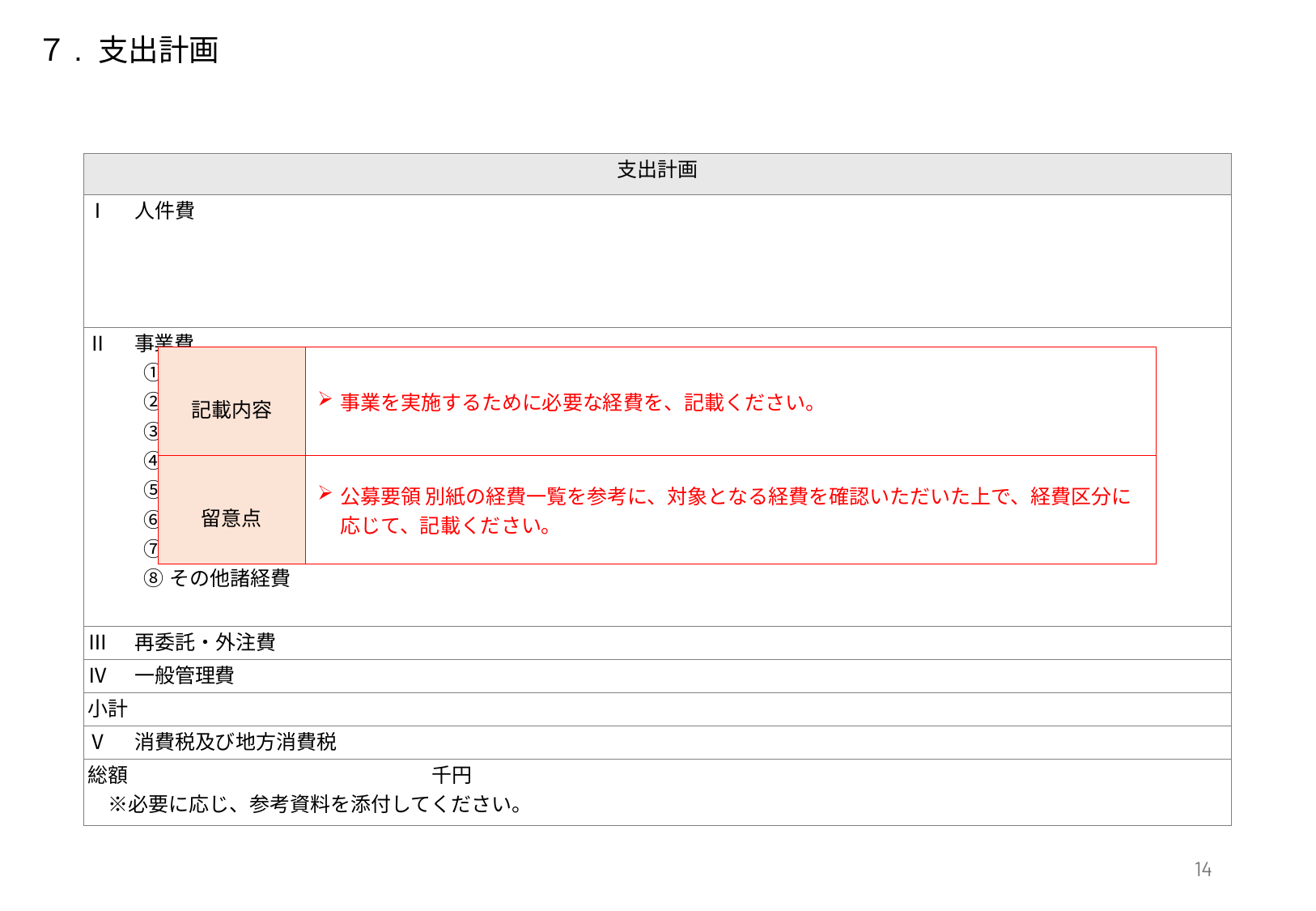

７. 支出計画
| 支出計画 |
| --- |
| Ⅰ　人件費 |
| Ⅱ　事業費 ①旅費　　　　　　 　　　　　　　 ②会場費　　　　　 　　　　　　　 ③謝金 ④印刷製本費・広報費 ⑤補助職員人件費 ⑥借料及び損料 ⑦消耗品費 ⑧その他諸経費 |
| Ⅲ　再委託・外注費 |
| Ⅳ　一般管理費 |
| 小計 |
| Ⅴ　消費税及び地方消費税 |
| 総額　　　　　　　　　　　　　　　千円 　※必要に応じ、参考資料を添付してください。 |
| 記載内容 | 事業を実施するために必要な経費を、記載ください。 |
| --- | --- |
| 留意点 | 公募要領 別紙の経費一覧を参考に、対象となる経費を確認いただいた上で、経費区分に応じて、記載ください。 |
14